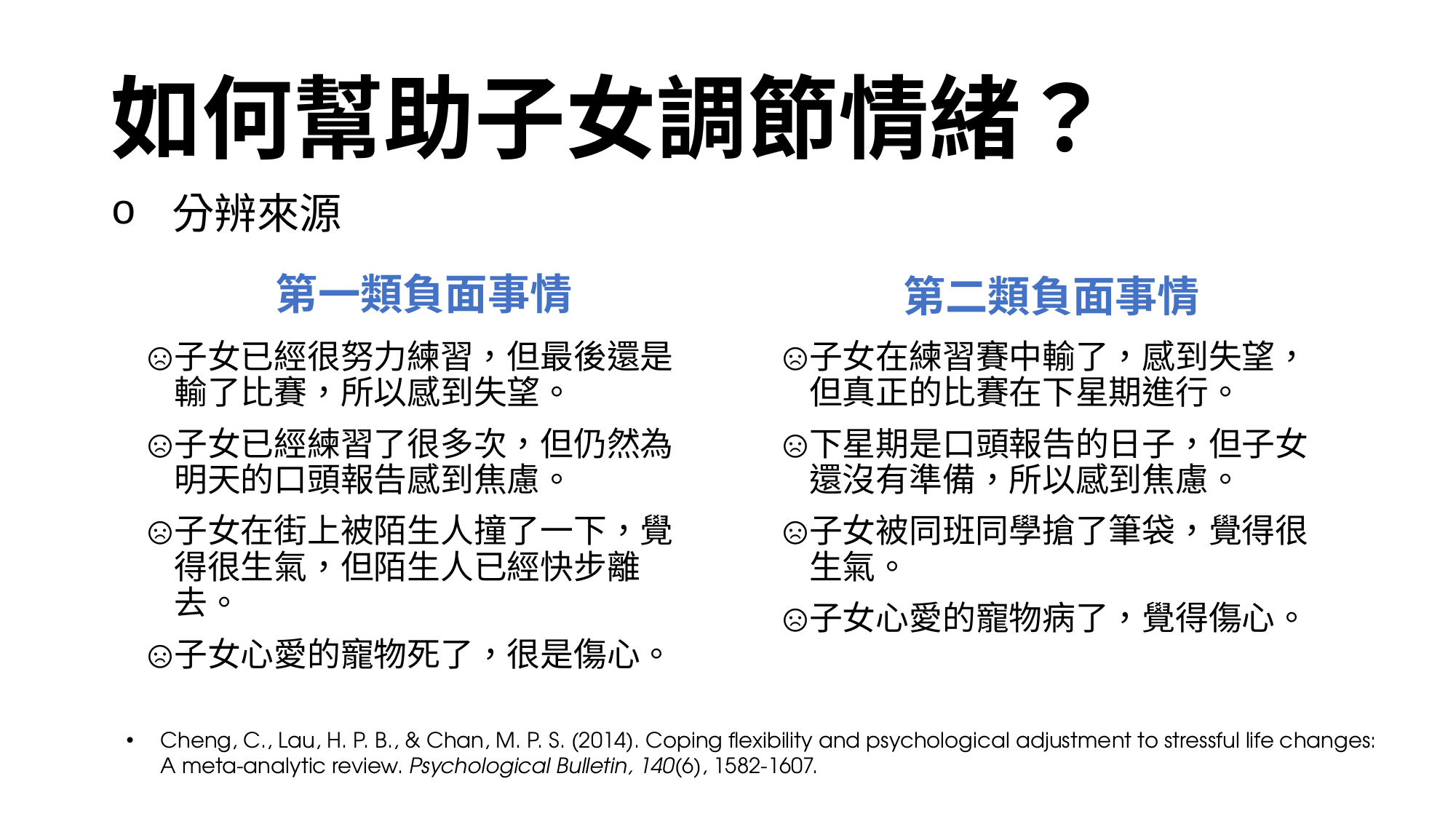

# 如何幫助子女調節情緒？
分辨來源
第一類負面事情
第二類負面事情
子女已經很努力練習，但最後還是輸了比賽，所以感到失望。
子女已經練習了很多次，但仍然為明天的口頭報告感到焦慮。
子女在街上被陌生人撞了一下，覺得很生氣，但陌生人已經快步離去。
子女心愛的寵物死了，很是傷心。
子女在練習賽中輸了，感到失望，但真正的比賽在下星期進行。
下星期是口頭報告的日子，但子女還沒有準備，所以感到焦慮。
子女被同班同學搶了筆袋，覺得很生氣。
子女心愛的寵物病了，覺得傷心。

Cheng, C., Lau, H. P. B., & Chan, M. P. S. (2014). Coping flexibility and psychological adjustment to stressful life changes: A meta-analytic review. Psychological Bulletin, 140(6), 1582-1607.